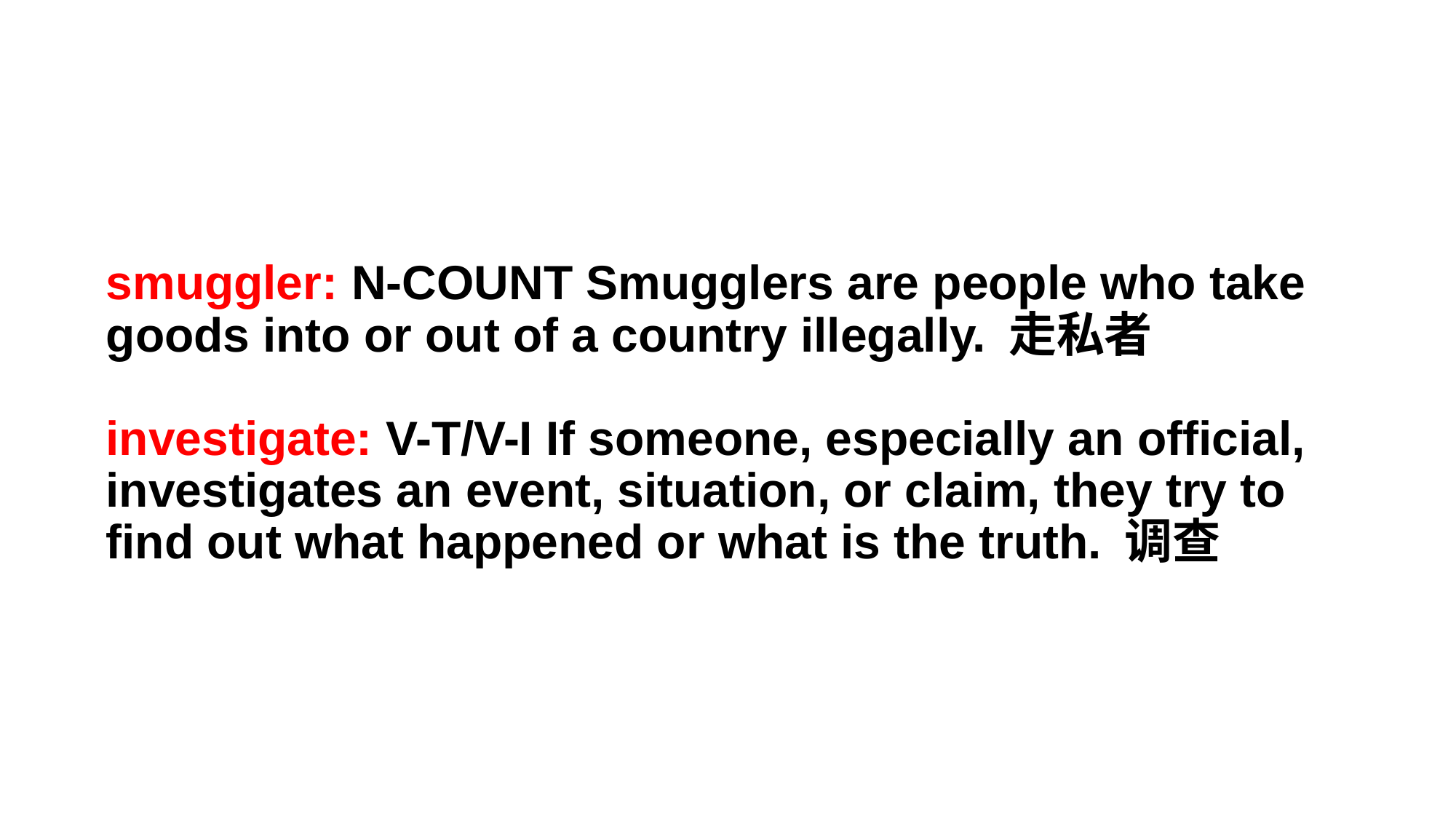

# smuggler: N-COUNT Smugglers are people who take goods into or out of a country illegally. 走私者 investigate: V-T/V-I If someone, especially an official, investigates an event, situation, or claim, they try to find out what happened or what is the truth. 调查